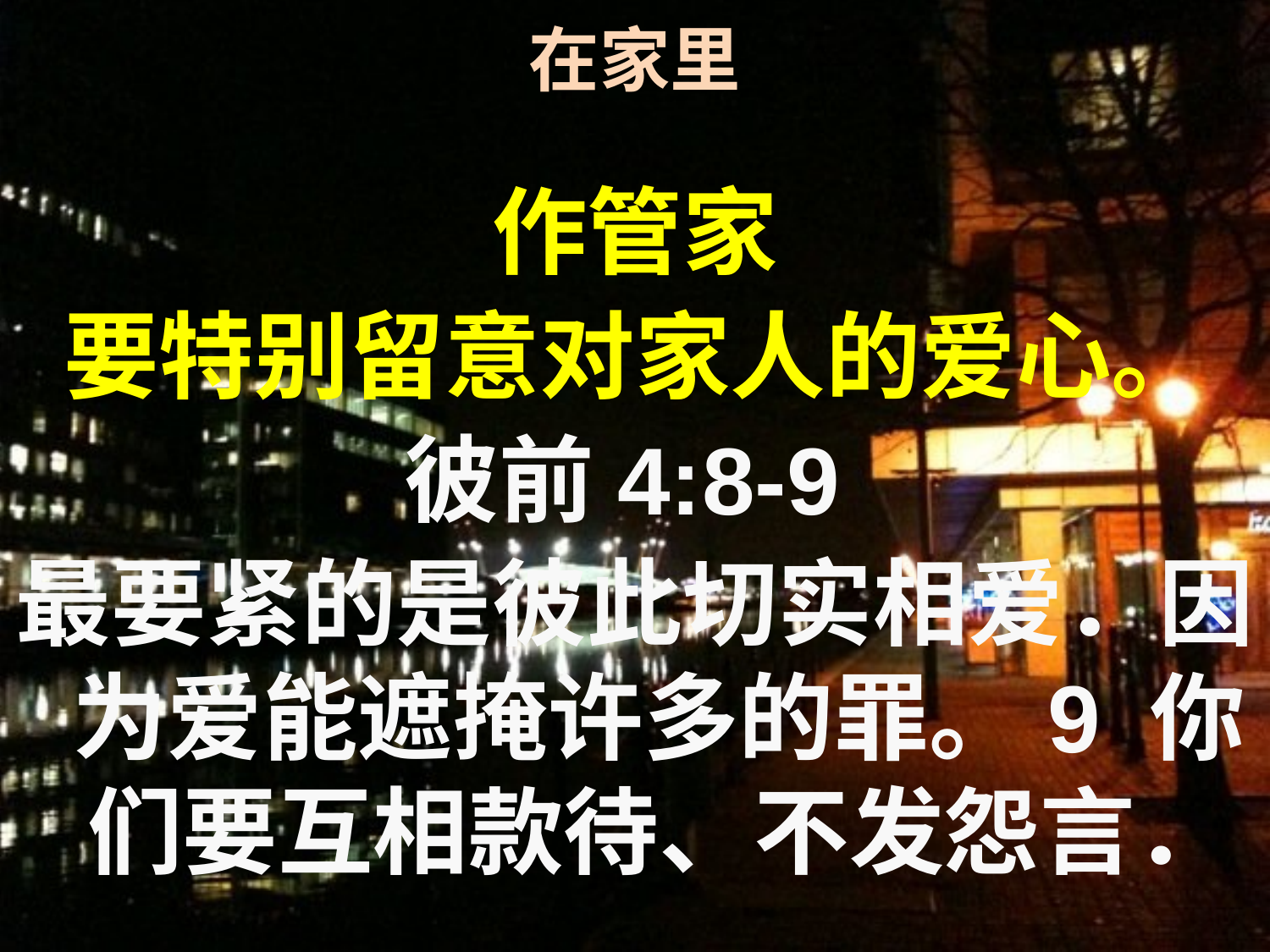

在家里
作管家
要特别留意对家人的爱心。
彼前4:8-9
最要紧的是彼此切实相爱．因为爱能遮掩许多的罪。9 你们要互相款待、不发怨言．